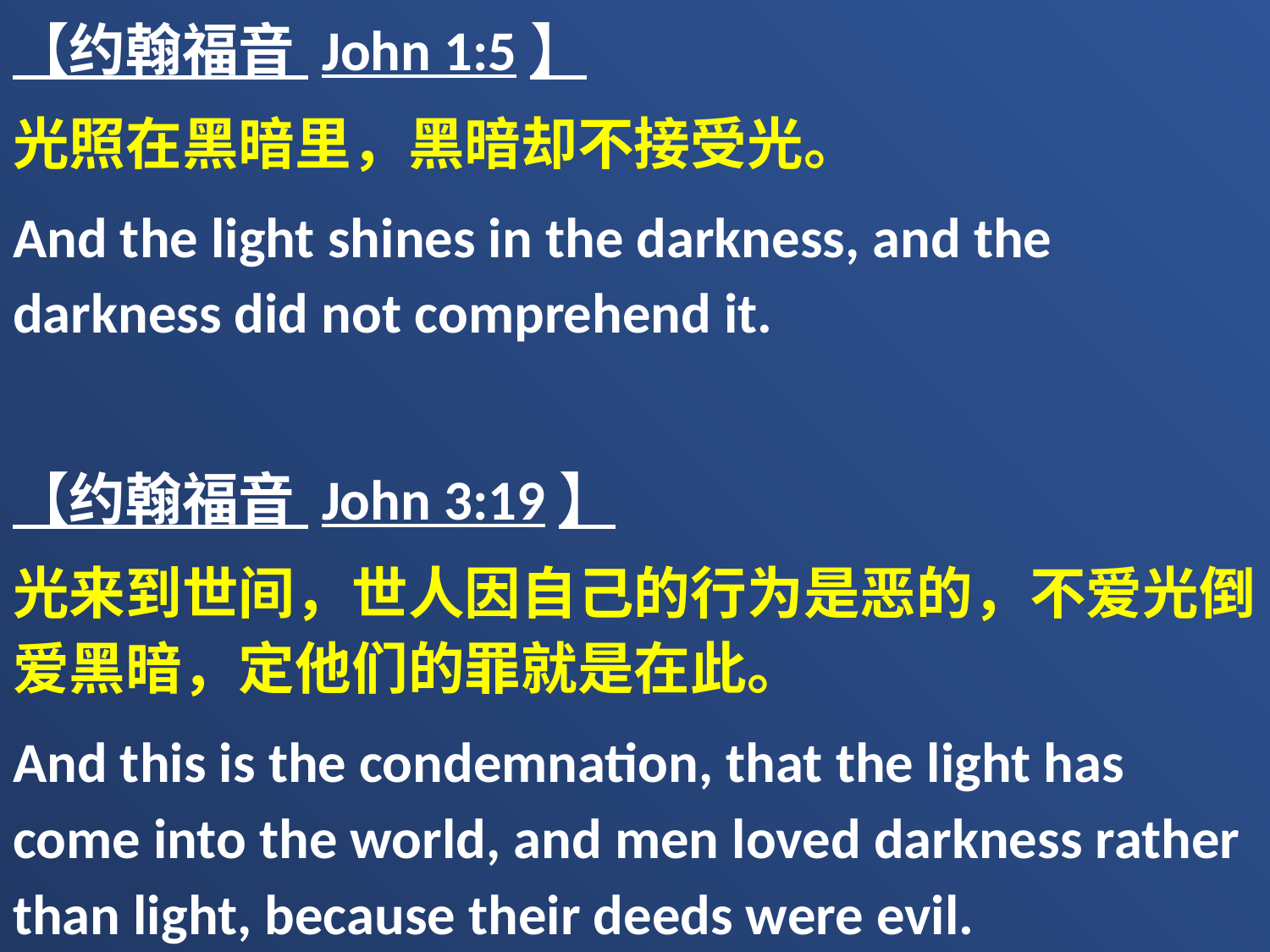

【约翰福音 John 1:5】
光照在黑暗里，黑暗却不接受光。
And the light shines in the darkness, and the darkness did not comprehend it.

【约翰福音 John 3:19】
光来到世间，世人因自己的行为是恶的，不爱光倒爱黑暗，定他们的罪就是在此。
And this is the condemnation, that the light has come into the world, and men loved darkness rather than light, because their deeds were evil.